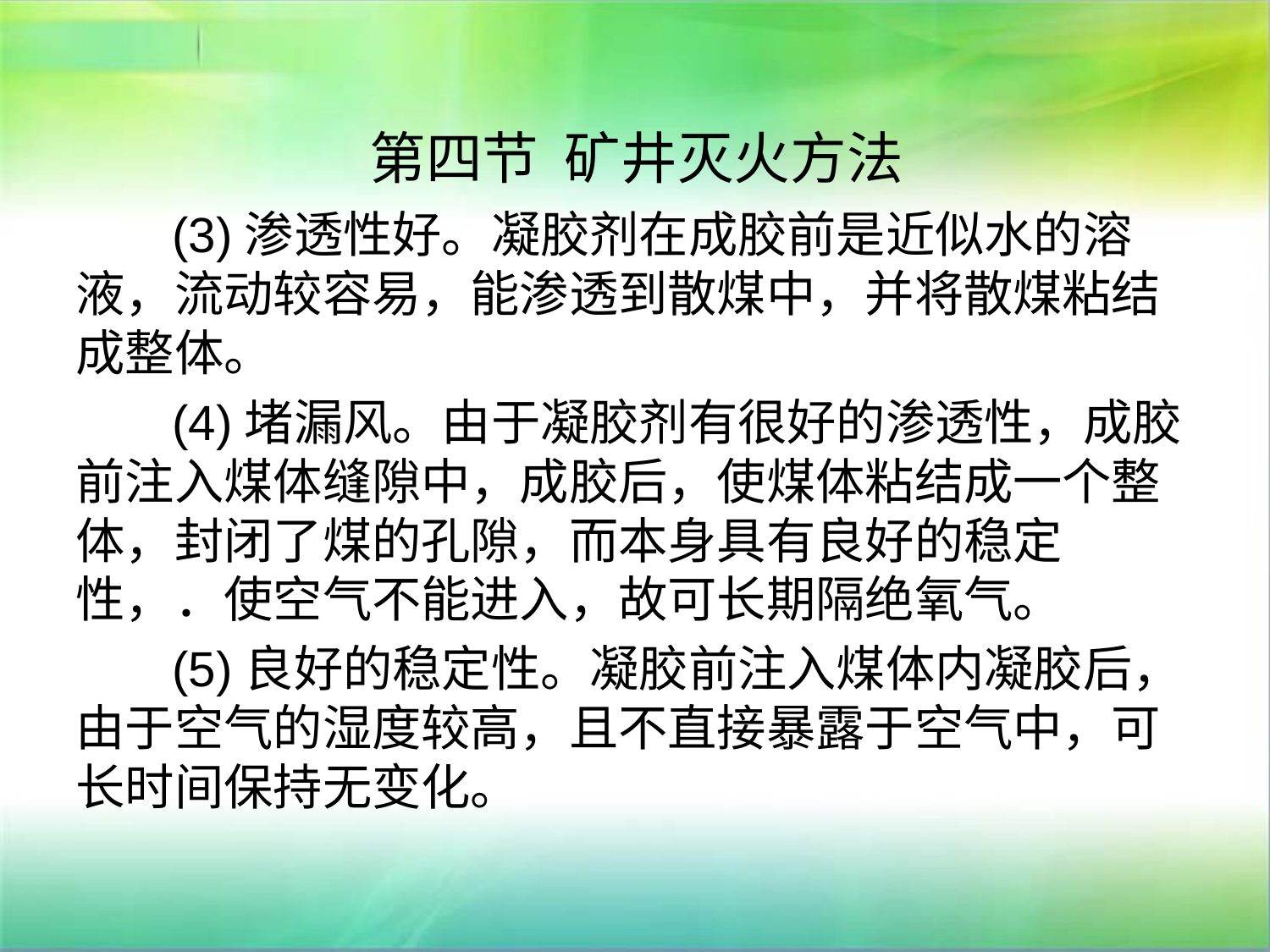

# 第四节  矿井灭火方法
       (3)渗透性好。凝胶剂在成胶前是近似水的溶液，流动较容易，能渗透到散煤中，并将散煤粘结成整体。
       (4)堵漏风。由于凝胶剂有很好的渗透性，成胶前注入煤体缝隙中，成胶后，使煤体粘结成一个整体，封闭了煤的孔隙，而本身具有良好的稳定性，．使空气不能进入，故可长期隔绝氧气。
       (5)良好的稳定性。凝胶前注入煤体内凝胶后，由于空气的湿度较高，且不直接暴露于空气中，可长时间保持无变化。